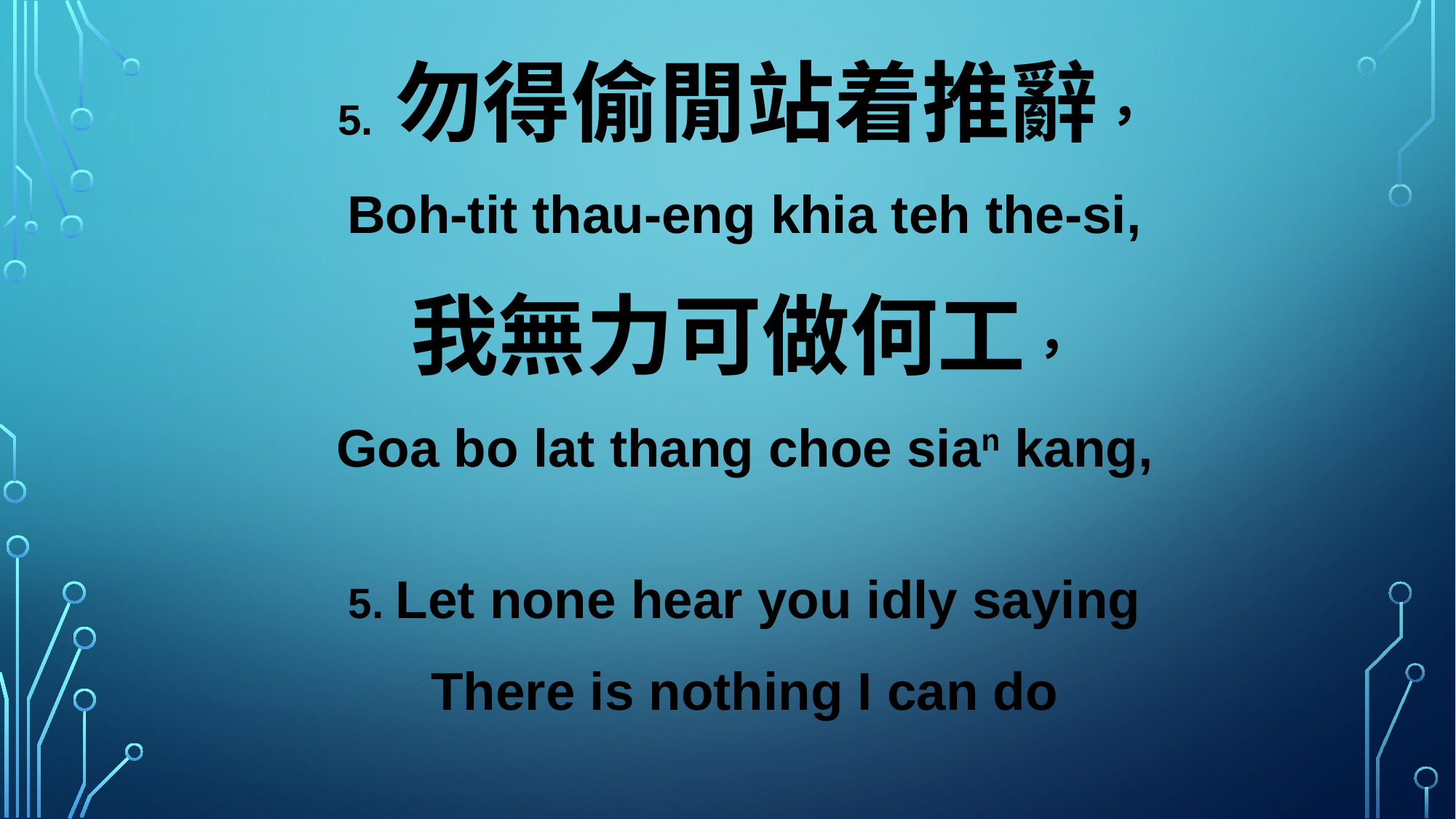

5. 勿得偷閒站着推辭，
Boh-tit thau-eng khia teh the-si,
我無力可做何工，
Goa bo lat thang choe sian kang,

5. Let none hear you idly saying
There is nothing I can do